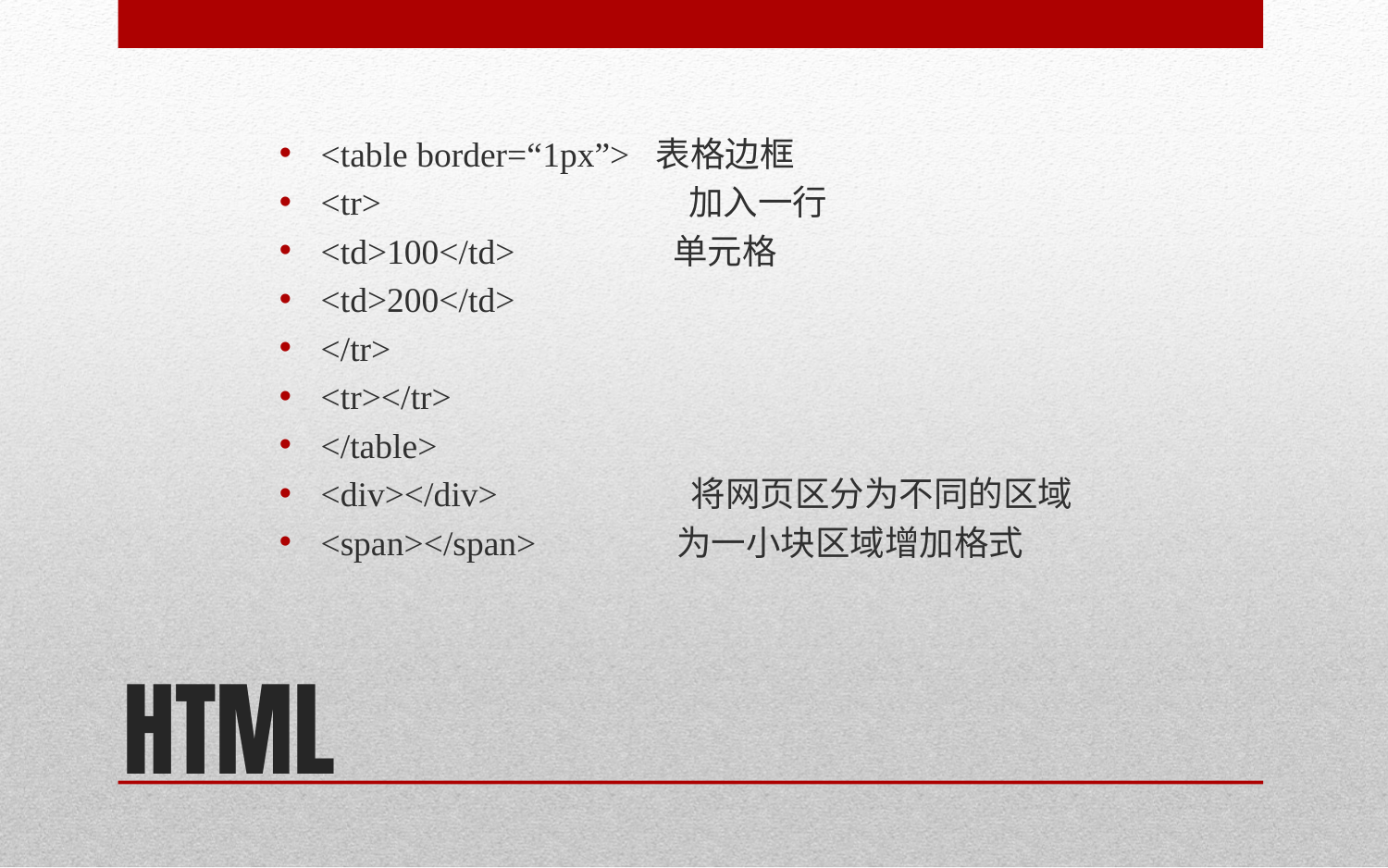

<table border=“1px”>  表格边框
<tr>                                  加入一行
<td>100</td>                 单元格
<td>200</td>
</tr>
<tr></tr>
</table>
<div></div>                     将网页区分为不同的区域
<span></span>               为一小块区域增加格式
# HTML